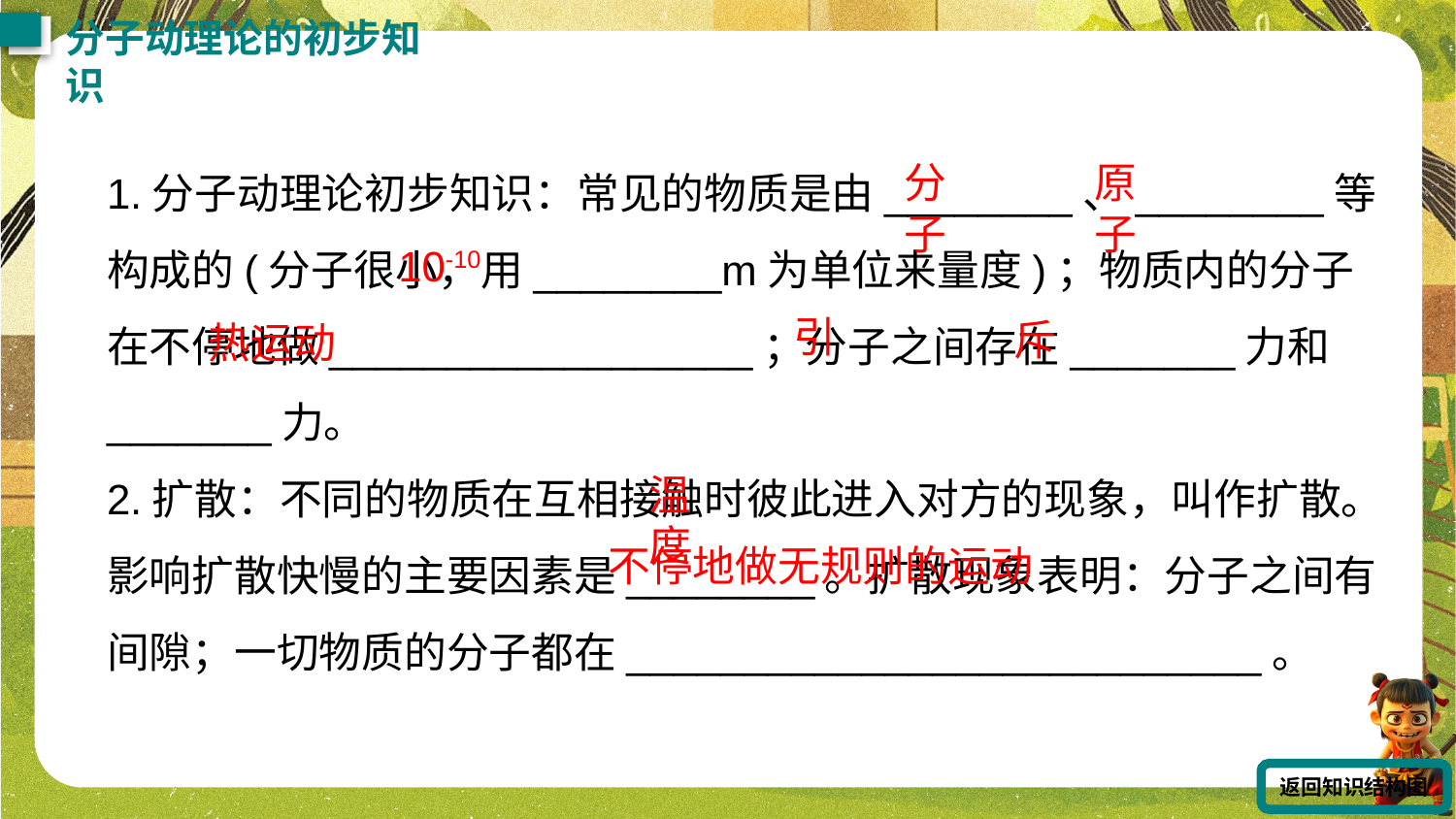

分子动理论的初步知识

1.分子动理论初步知识：常见的物质是由________、________等构成的(分子很小，用________m为单位来量度)；物质内的分子在不停地做__________________；分子之间存在_______力和_______力。
2.扩散：不同的物质在互相接触时彼此进入对方的现象，叫作扩散。影响扩散快慢的主要因素是________。扩散现象表明：分子之间有间隙；一切物质的分子都在___________________________。
分子
原子
10-10
引
斥
热运动
温度
不停地做无规则的运动
返回知识结构图